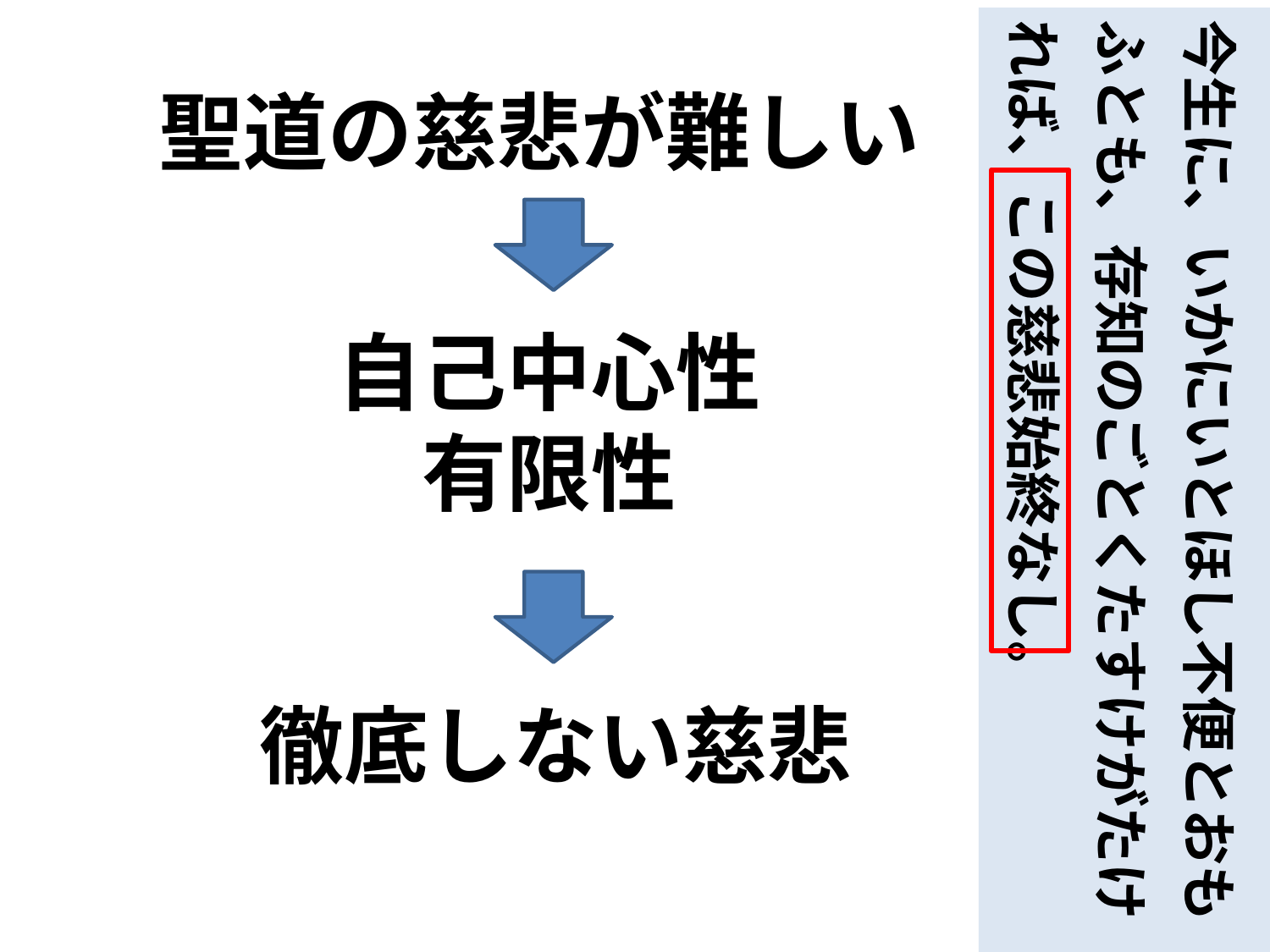

今生に、いかにいとほし不便とおも
ふとも、存知のごとくたすけがたければ、この慈悲始終なし。
聖道の慈悲が難しい

自己中心性
有限性

徹底しない慈悲